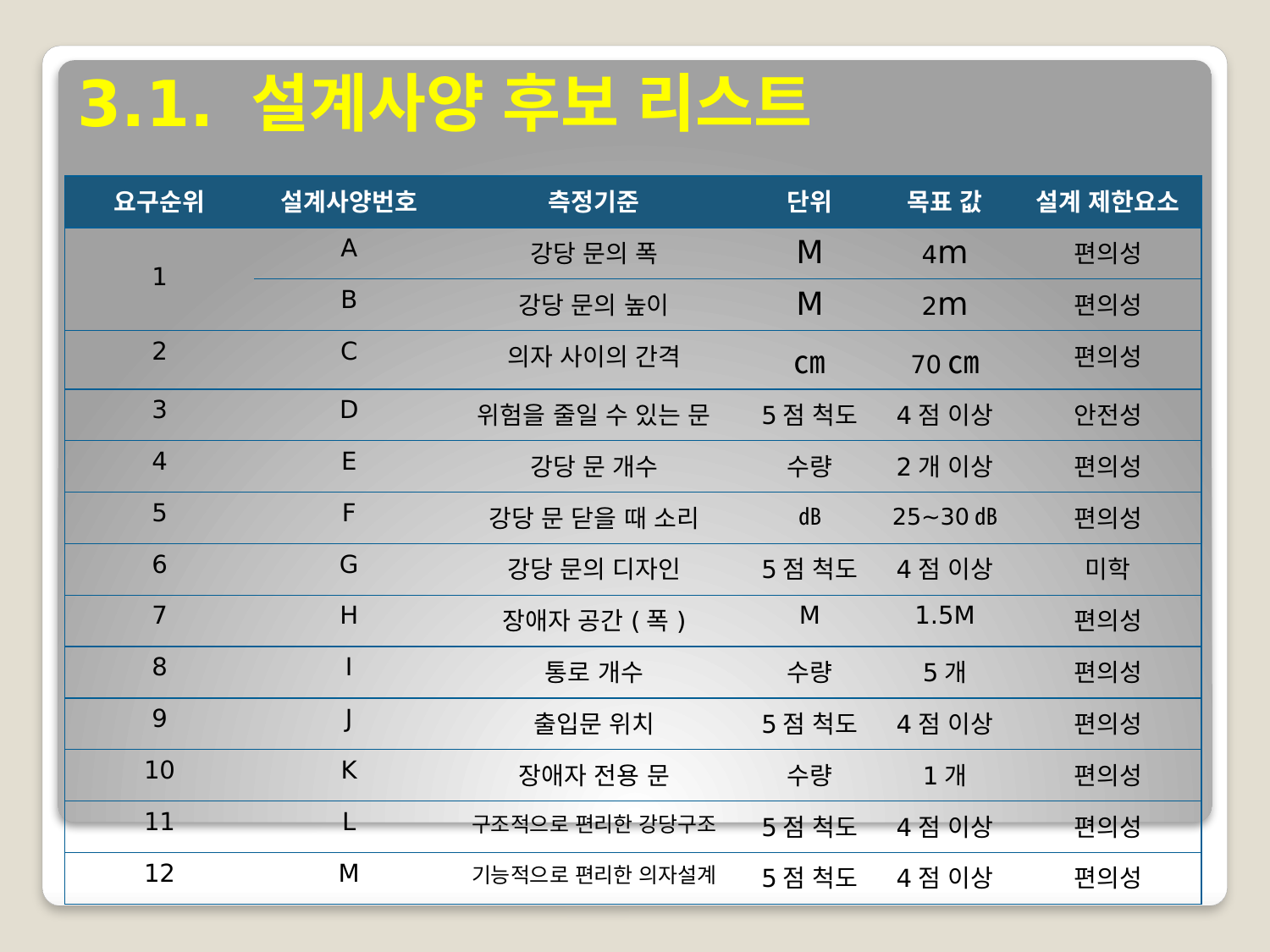

# 3.1. 설계사양 후보 리스트
| 요구순위 | 설계사양번호 | 측정기준 | 단위 | 목표 값 | 설계 제한요소 |
| --- | --- | --- | --- | --- | --- |
| 1 | A | 강당 문의 폭 | M | 4m | 편의성 |
|  | B | 강당 문의 높이 | M | 2m | 편의성 |
| 2 | C | 의자 사이의 간격 | ㎝ | 70㎝ | 편의성 |
| 3 | D | 위험을 줄일 수 있는 문 | 5점 척도 | 4점 이상 | 안전성 |
| 4 | E | 강당 문 개수 | 수량 | 2개 이상 | 편의성 |
| 5 | F | 강당 문 닫을 때 소리 | ㏈ | 25~30㏈ | 편의성 |
| 6 | G | 강당 문의 디자인 | 5점 척도 | 4점 이상 | 미학 |
| 7 | H | 장애자 공간(폭) | M | 1.5M | 편의성 |
| 8 | I | 통로 개수 | 수량 | 5개 | 편의성 |
| 9 | J | 출입문 위치 | 5점 척도 | 4점 이상 | 편의성 |
| 10 | K | 장애자 전용 문 | 수량 | 1개 | 편의성 |
| 11 | L | 구조적으로 편리한 강당구조 | 5점 척도 | 4점 이상 | 편의성 |
| 12 | M | 기능적으로 편리한 의자설계 | 5점 척도 | 4점 이상 | 편의성 |